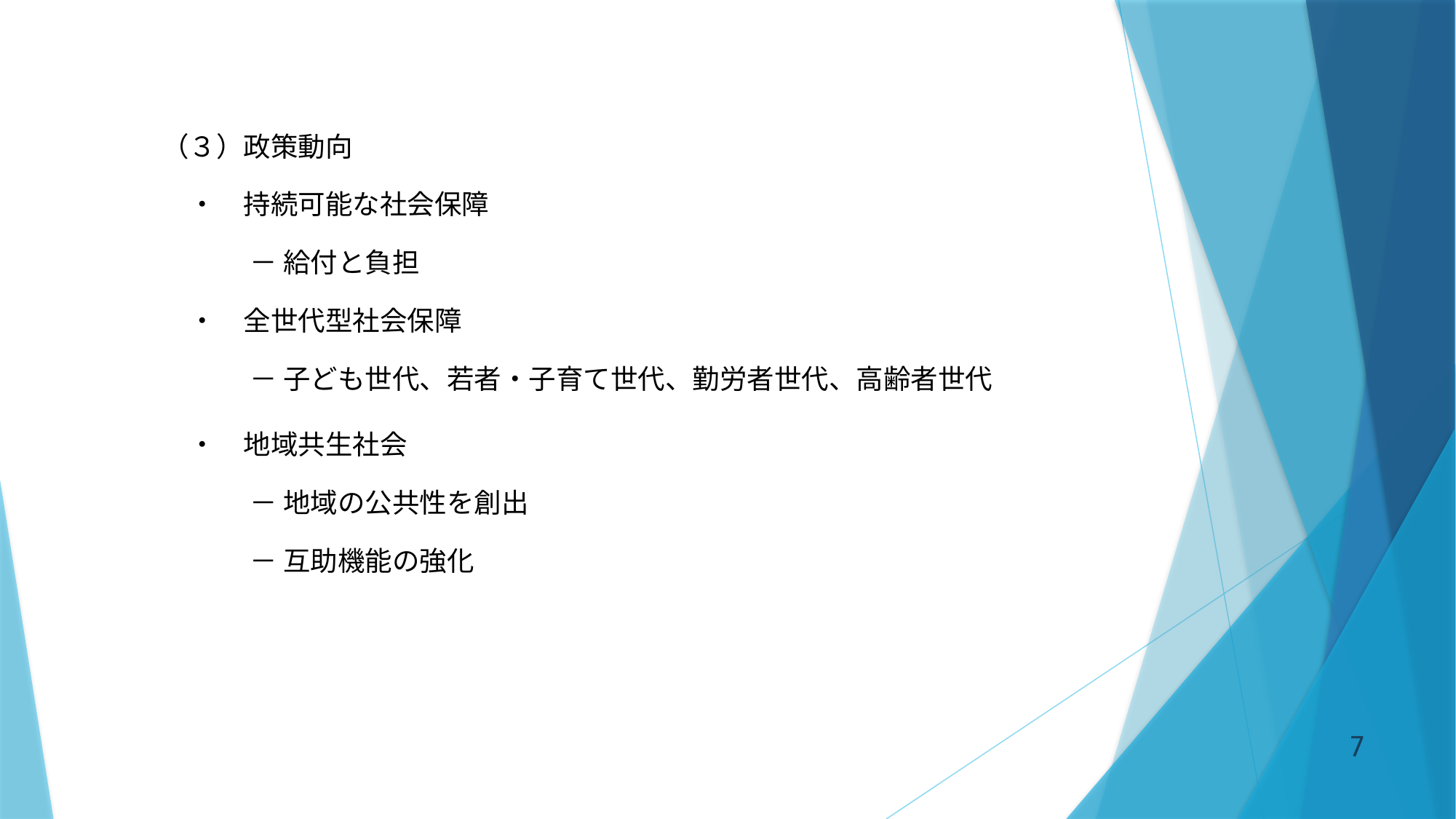

（３）政策動向

　・　持続可能な社会保障

　　　 － 給付と負担

　・　全世代型社会保障

　　　 － 子ども世代、若者・子育て世代、勤労者世代、高齢者世代

　・　地域共生社会

　　　 － 地域の公共性を創出

　　　 － 互助機能の強化
7